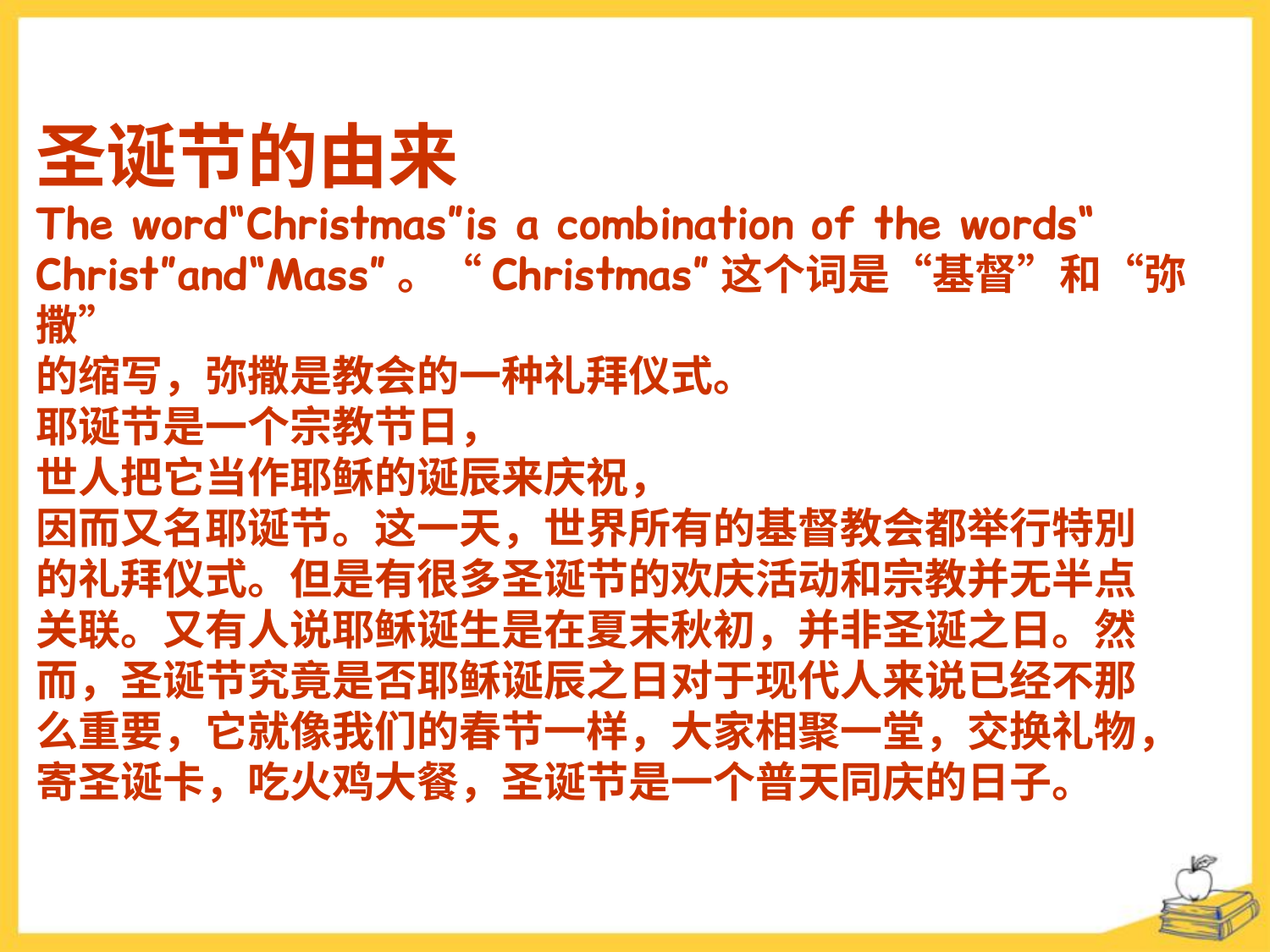

圣诞节的由来
The word“Christmas”is a combination of the words“
Christ”and“Mass”。“Christmas”这个词是“基督”和“弥撒”
的缩写，弥撒是教会的一种礼拜仪式。
耶诞节是一个宗教节日，
世人把它当作耶稣的诞辰来庆祝，
因而又名耶诞节。这一天，世界所有的基督教会都举行特別
的礼拜仪式。但是有很多圣诞节的欢庆活动和宗教并无半点
关联。又有人说耶稣诞生是在夏末秋初，并非圣诞之日。然
而，圣诞节究竟是否耶稣诞辰之日对于现代人来说已经不那
么重要，它就像我们的春节一样，大家相聚一堂，交换礼物，
寄圣诞卡，吃火鸡大餐，圣诞节是一个普天同庆的日子。